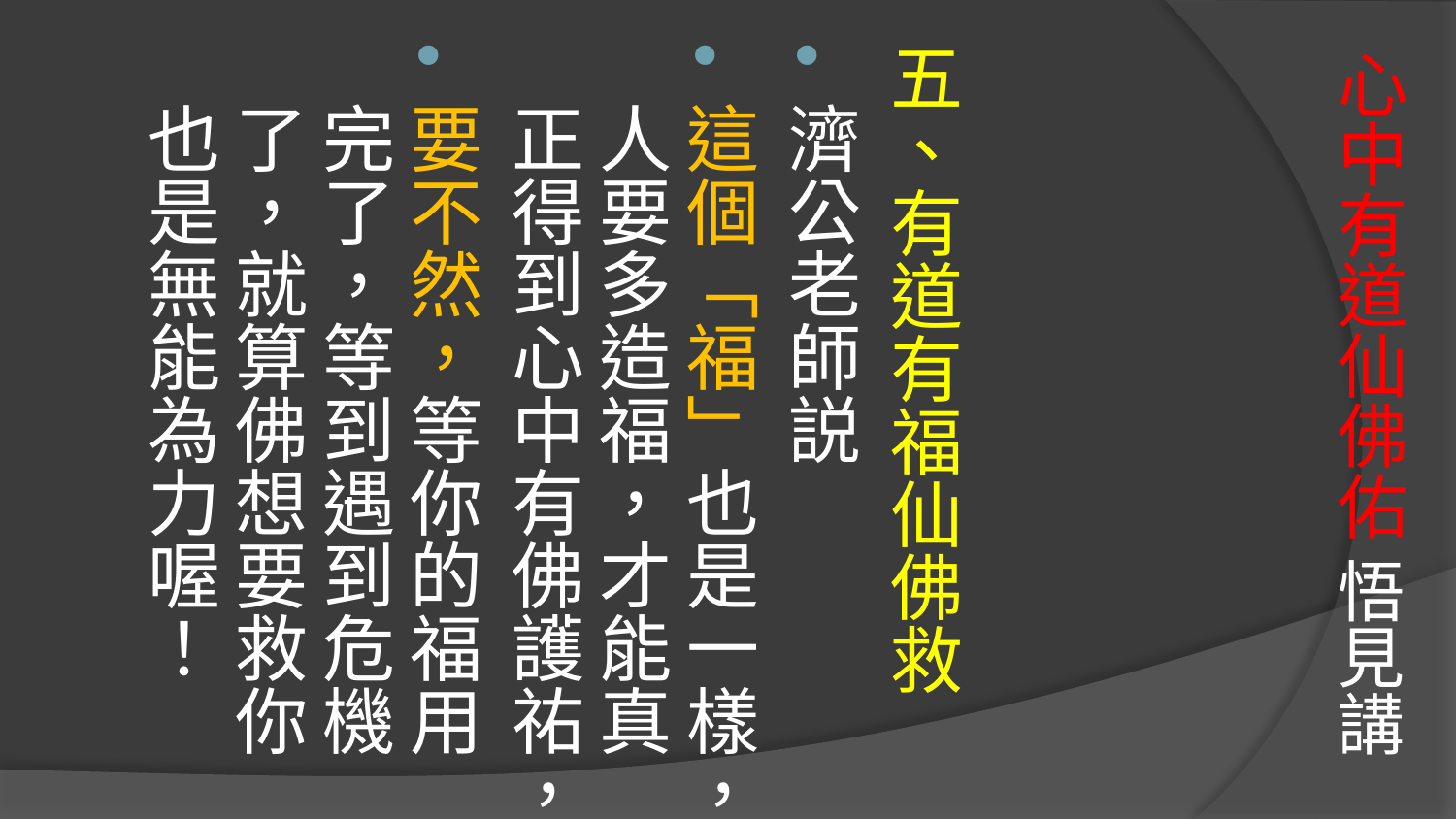

# 心中有道仙佛佑 悟見講
五、有道有福仙佛救
濟公老師説
這個「福」也是一樣，人要多造福，才能真正得到心中有佛護祐，
要不然，等你的福用完了，等到遇到危機了，就算佛想要救你也是無能為力喔！